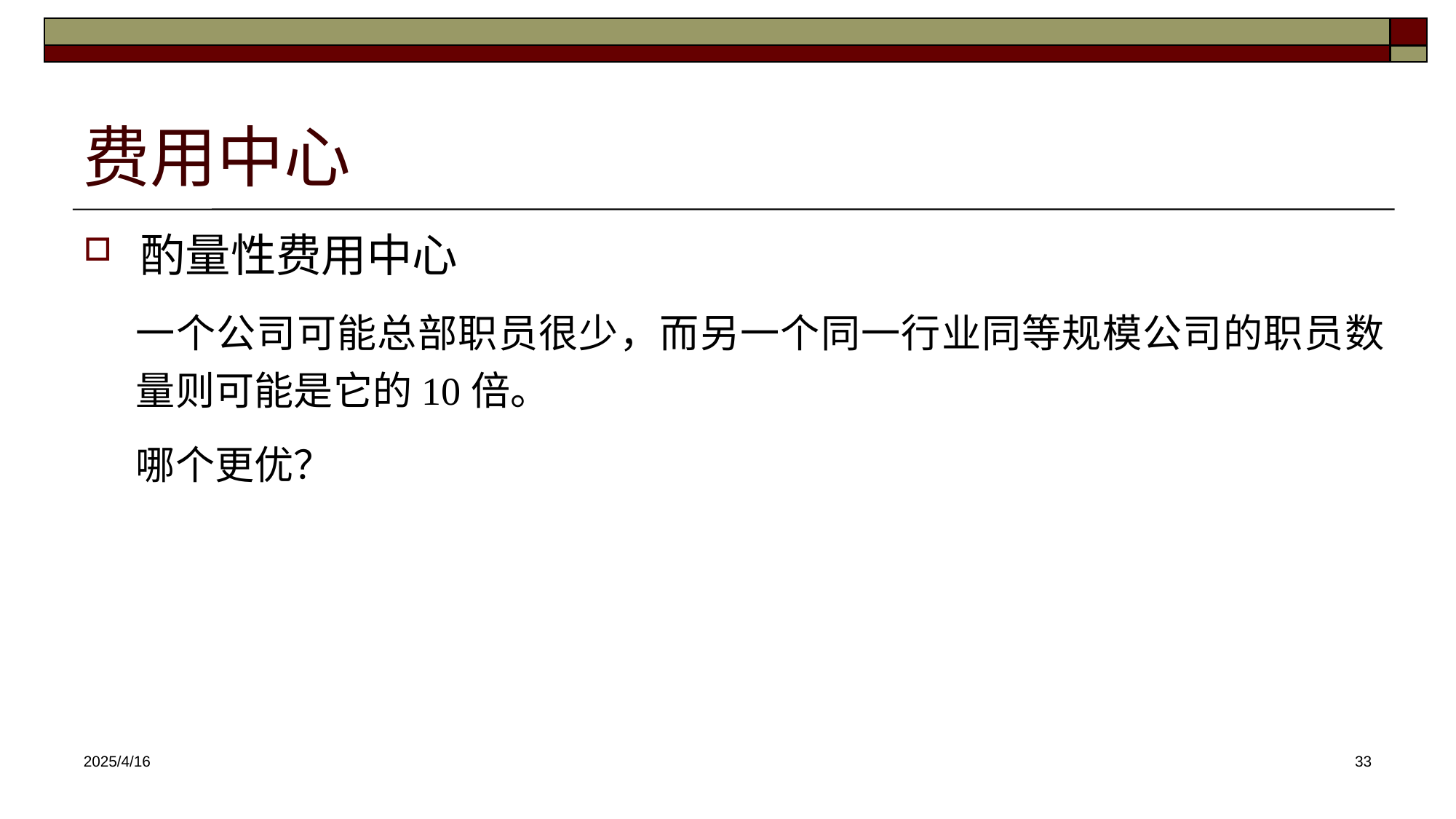

# 费用中心
酌量性费用中心
一个公司可能总部职员很少，而另一个同一行业同等规模公司的职员数量则可能是它的10倍。
哪个更优？
2025/4/16
33